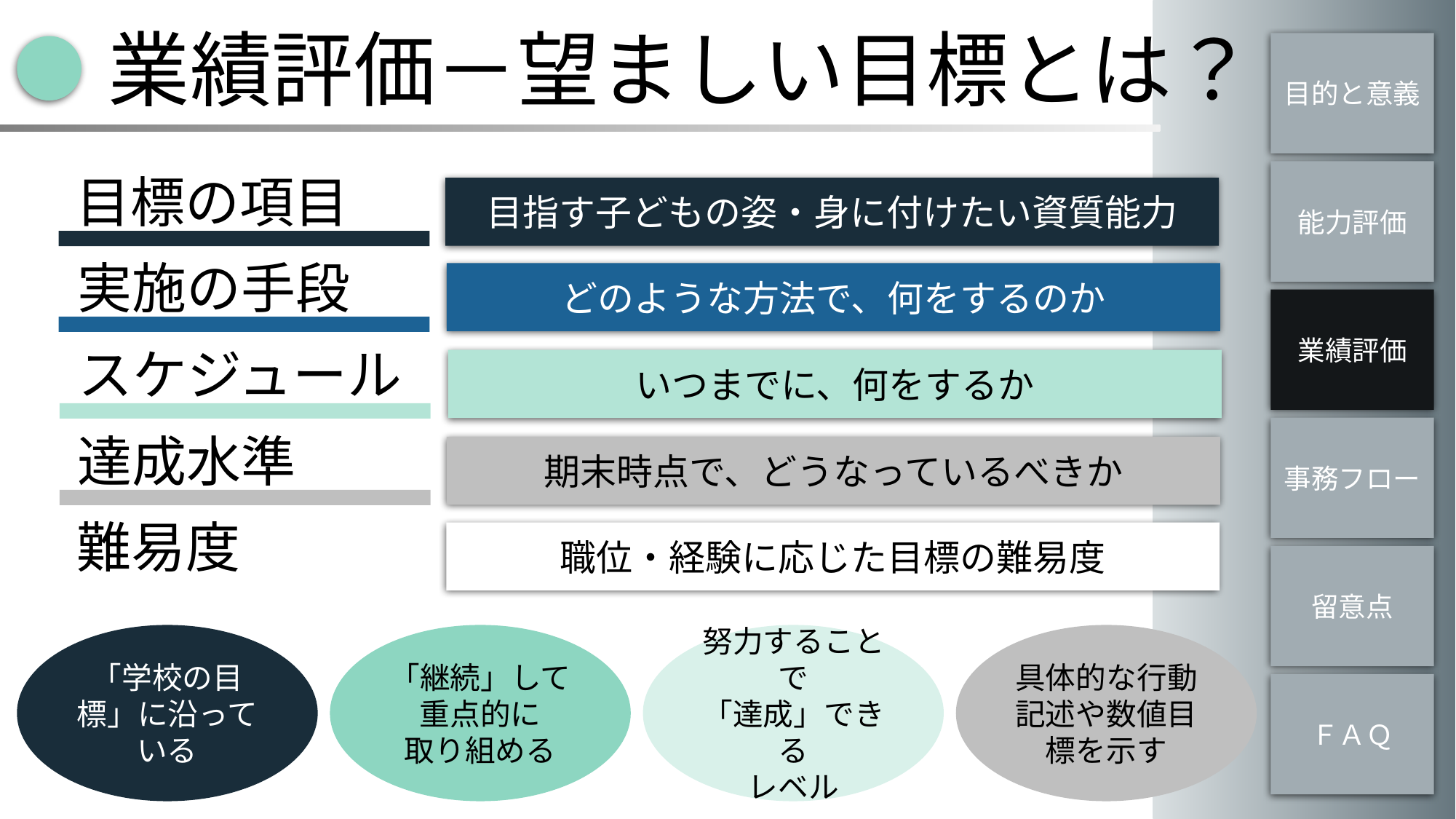

業績評価－望ましい目標とは？
目的と意義

能力評価
目標の項目
目指す子どもの姿・身に付けたい資質能力

実施の手段
どのような方法で、何をするのか
業績評価

スケジュール
いつまでに、何をするか

事務フロー
達成水準
期末時点で、どうなっているべきか

難易度
職位・経験に応じた目標の難易度
留意点

「学校の目標」に沿っている
「継続」して
重点的に
取り組める
努力することで
「達成」できる
レベル
具体的な行動記述や数値目標を示す
ＦＡＱ